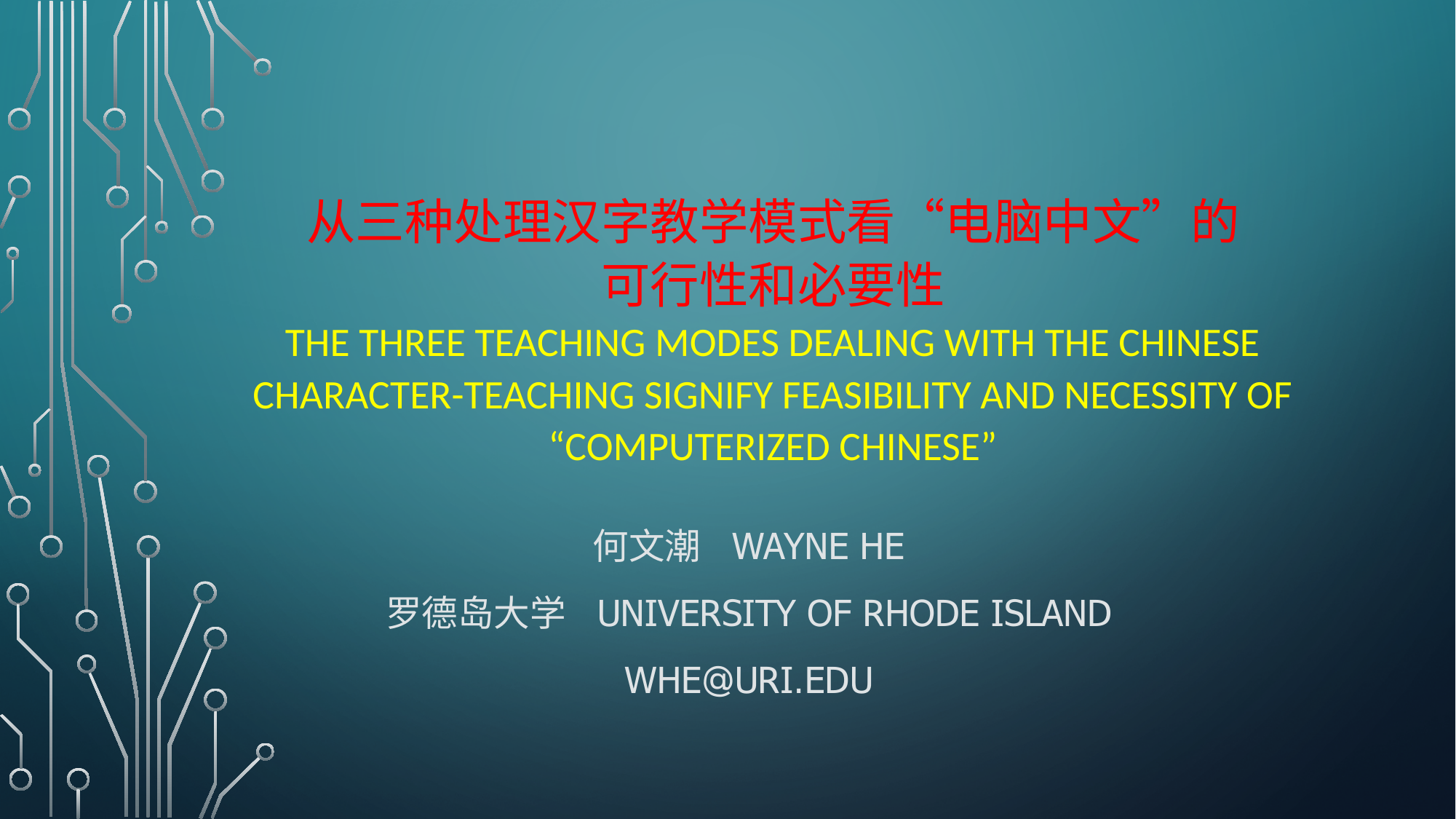

# 从三种处理汉字教学模式看“电脑中文”的 可行性和必要性 The Three Teaching Modes Dealing with the Chinese Character-Teaching Signify Feasibility and Necessity of “Computerized Chinese”
何文潮  Wayne He
罗德岛大学  University of Rhode Island
whe@uri.edu